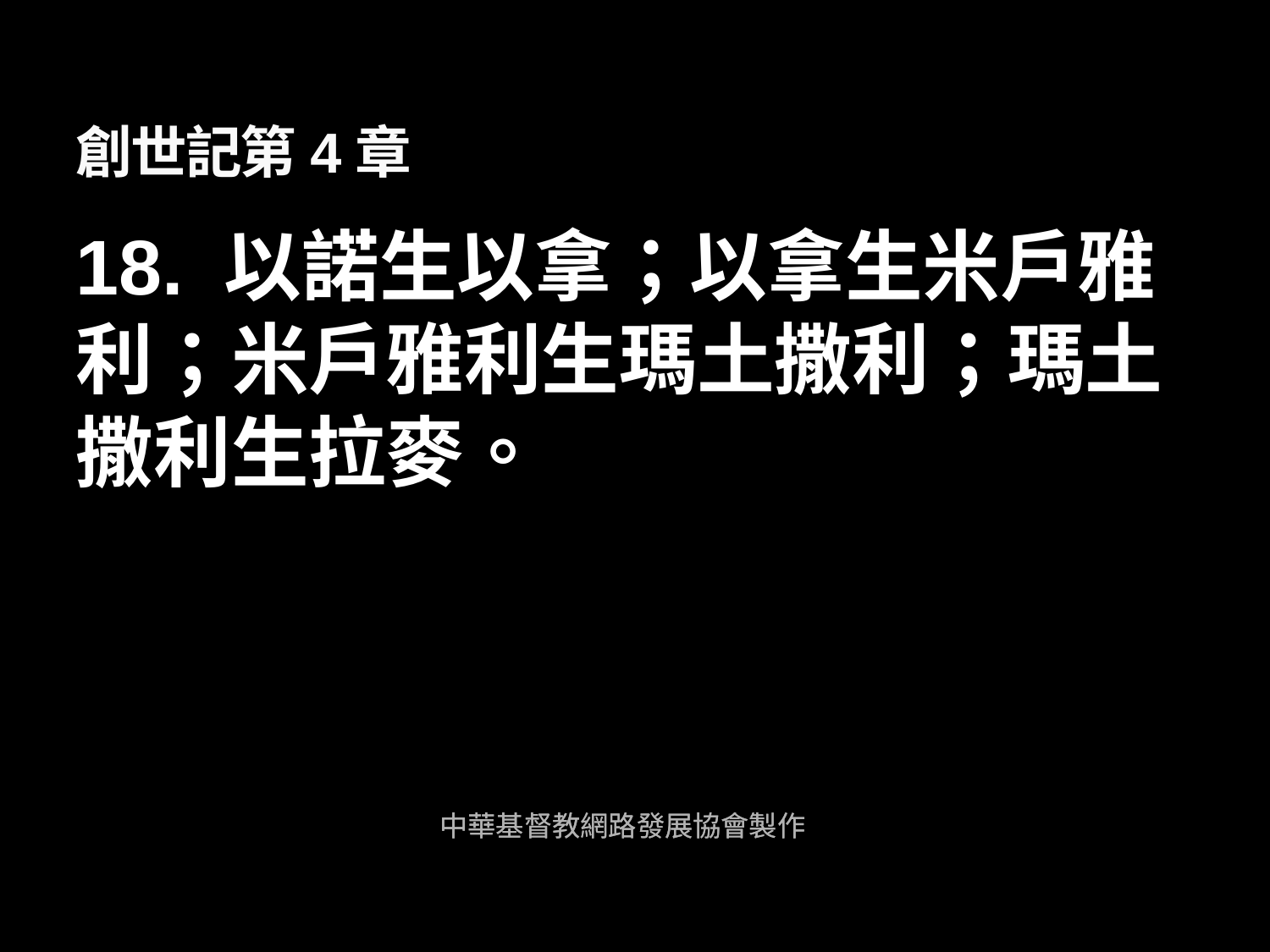

# 創世記第4章
18. 以諾生以拿；以拿生米戶雅利；米戶雅利生瑪土撒利；瑪土撒利生拉麥。